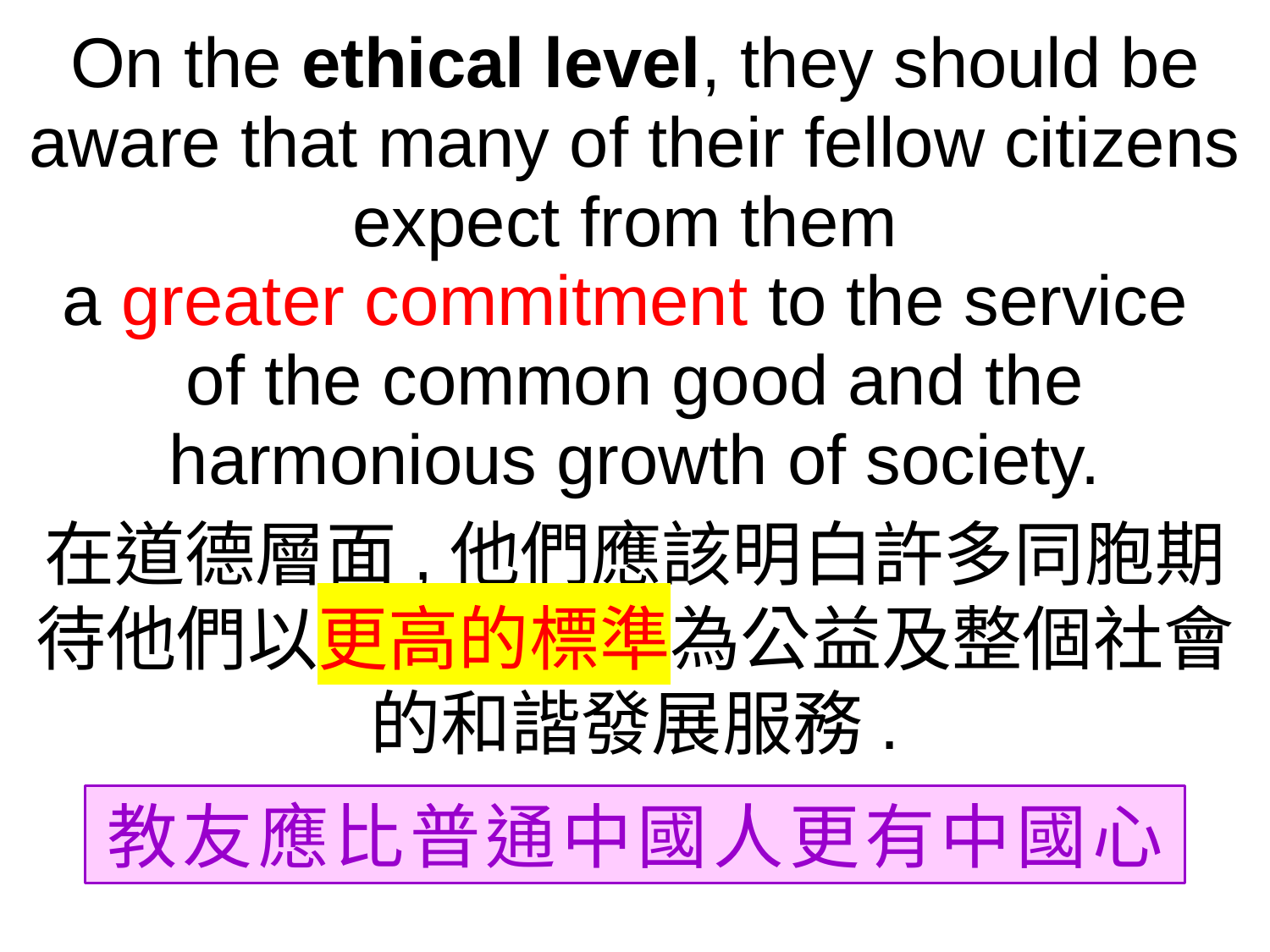

On the ethical level, they should be aware that many of their fellow citizens expect from them
a greater commitment to the service
of the common good and the harmonious growth of society.
在道德層面,他們應該明白許多同胞期待他們以更高的標準為公益及整個社會的和諧發展服務.
教友應比普通中國人更有中國心